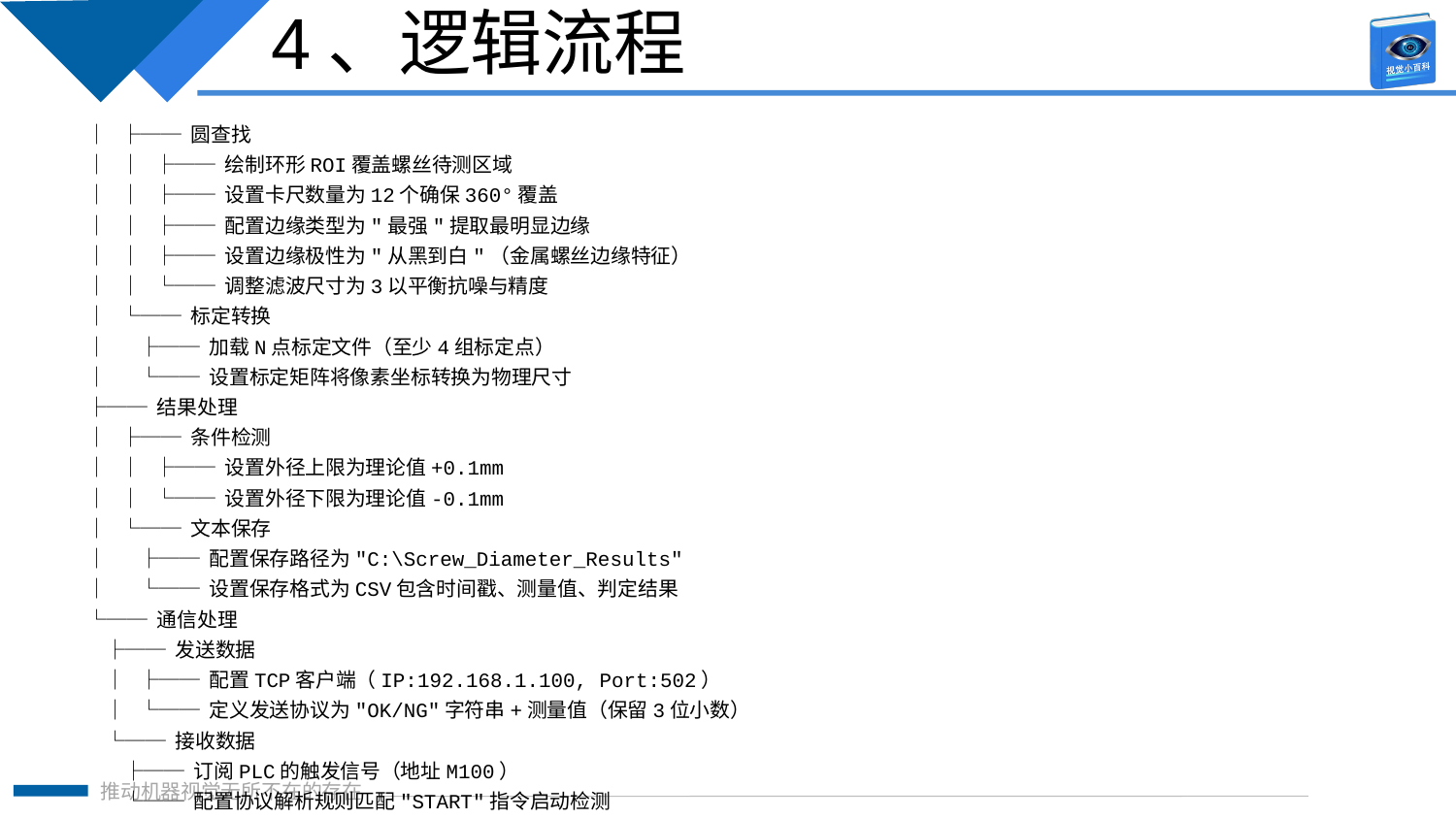

4、逻辑流程

│   ├── 圆查找
│   │   ├── 绘制环形ROI覆盖螺丝待测区域
│   │   ├── 设置卡尺数量为12个确保360°覆盖
│   │   ├── 配置边缘类型为"最强"提取最明显边缘
│   │   ├── 设置边缘极性为"从黑到白"（金属螺丝边缘特征）
│   │   └── 调整滤波尺寸为3以平衡抗噪与精度
│   └── 标定转换
│       ├── 加载N点标定文件（至少4组标定点）
│       └── 设置标定矩阵将像素坐标转换为物理尺寸
├── 结果处理
│   ├── 条件检测
│   │   ├── 设置外径上限为理论值+0.1mm
│   │   └── 设置外径下限为理论值-0.1mm
│   └── 文本保存
│       ├── 配置保存路径为"C:\Screw_Diameter_Results"
│       └── 设置保存格式为CSV包含时间戳、测量值、判定结果
└── 通信处理
    ├── 发送数据
    │   ├── 配置TCP客户端（IP:192.168.1.100, Port:502）
    │   └── 定义发送协议为"OK/NG"字符串+测量值（保留3位小数）
    └── 接收数据
        ├── 订阅PLC的触发信号（地址M100）
        └── 配置协议解析规则匹配"START"指令启动检测